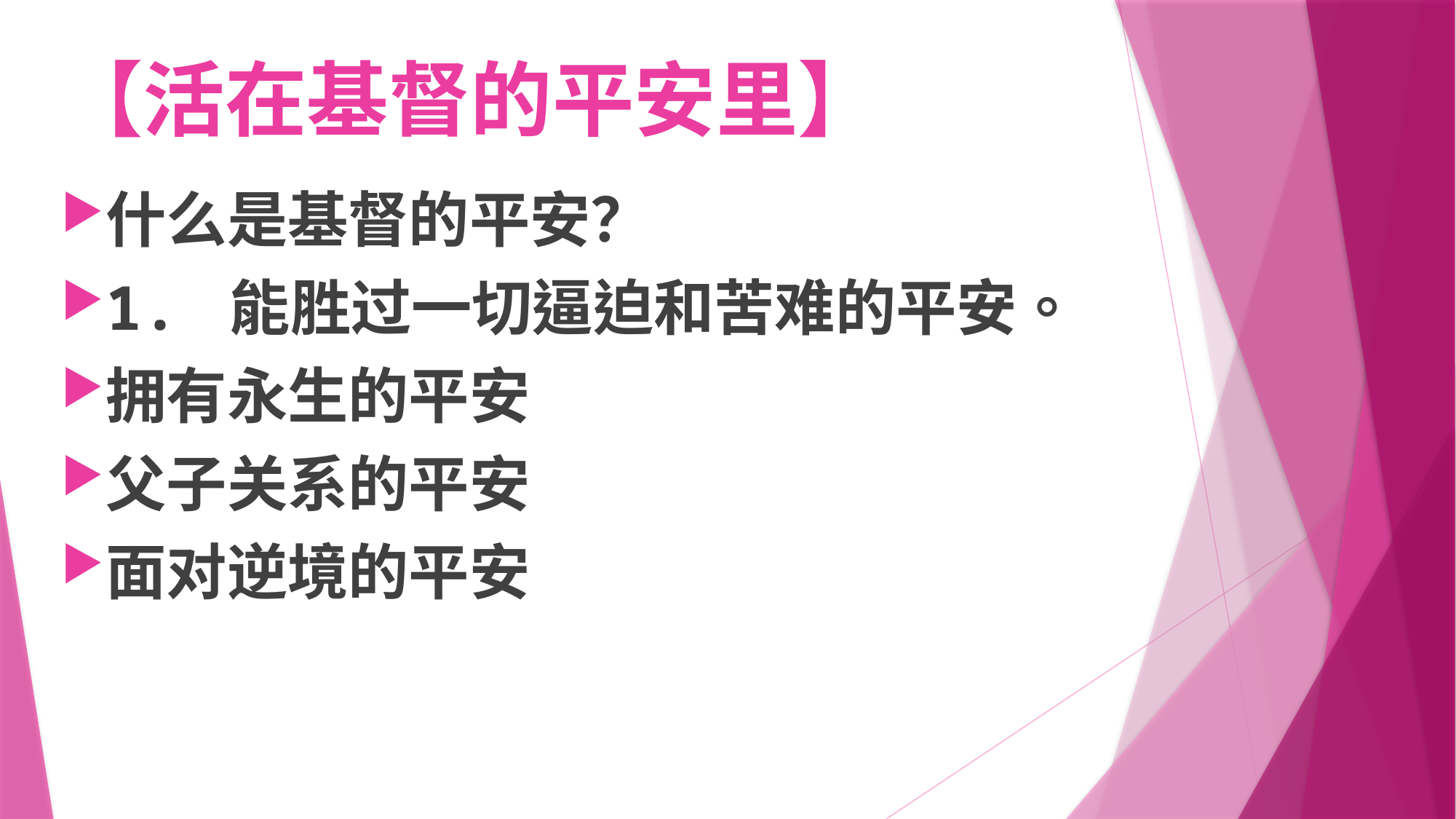

# 【活在基督的平安里】
什么是基督的平安？
1. 能胜过一切逼迫和苦难的平安。
拥有永生的平安
父子关系的平安
面对逆境的平安